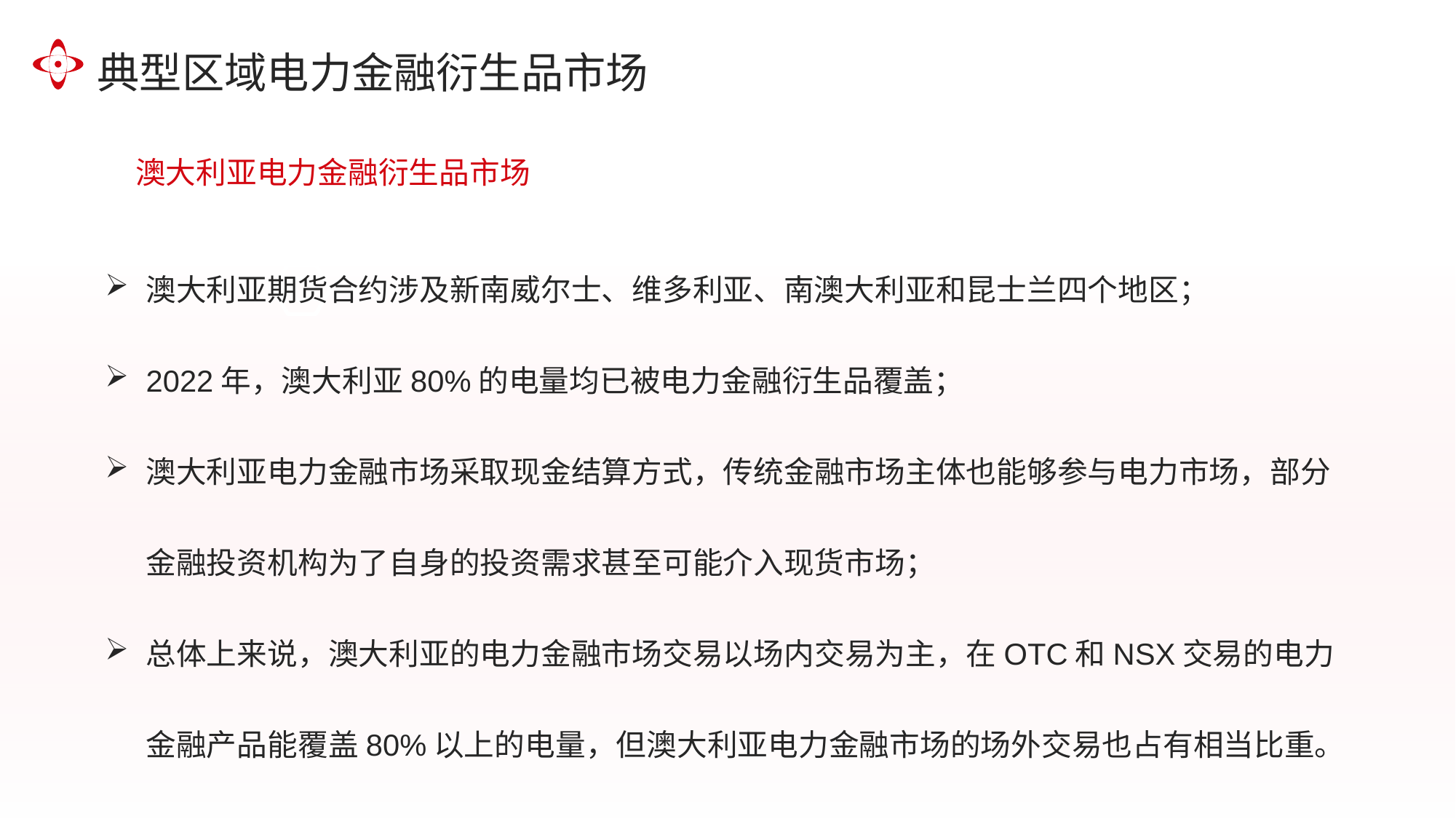

典型区域电力金融衍生品市场

澳大利亚电力金融衍生品市场
澳大利亚期货合约涉及新南威尔士、维多利亚、南澳大利亚和昆士兰四个地区；
2022年，澳大利亚80%的电量均已被电力金融衍生品覆盖；
澳大利亚电力金融市场采取现金结算方式，传统金融市场主体也能够参与电力市场，部分金融投资机构为了自身的投资需求甚至可能介入现货市场；
总体上来说，澳大利亚的电力金融市场交易以场内交易为主，在OTC和NSX交易的电力金融产品能覆盖80%以上的电量，但澳大利亚电力金融市场的场外交易也占有相当比重。